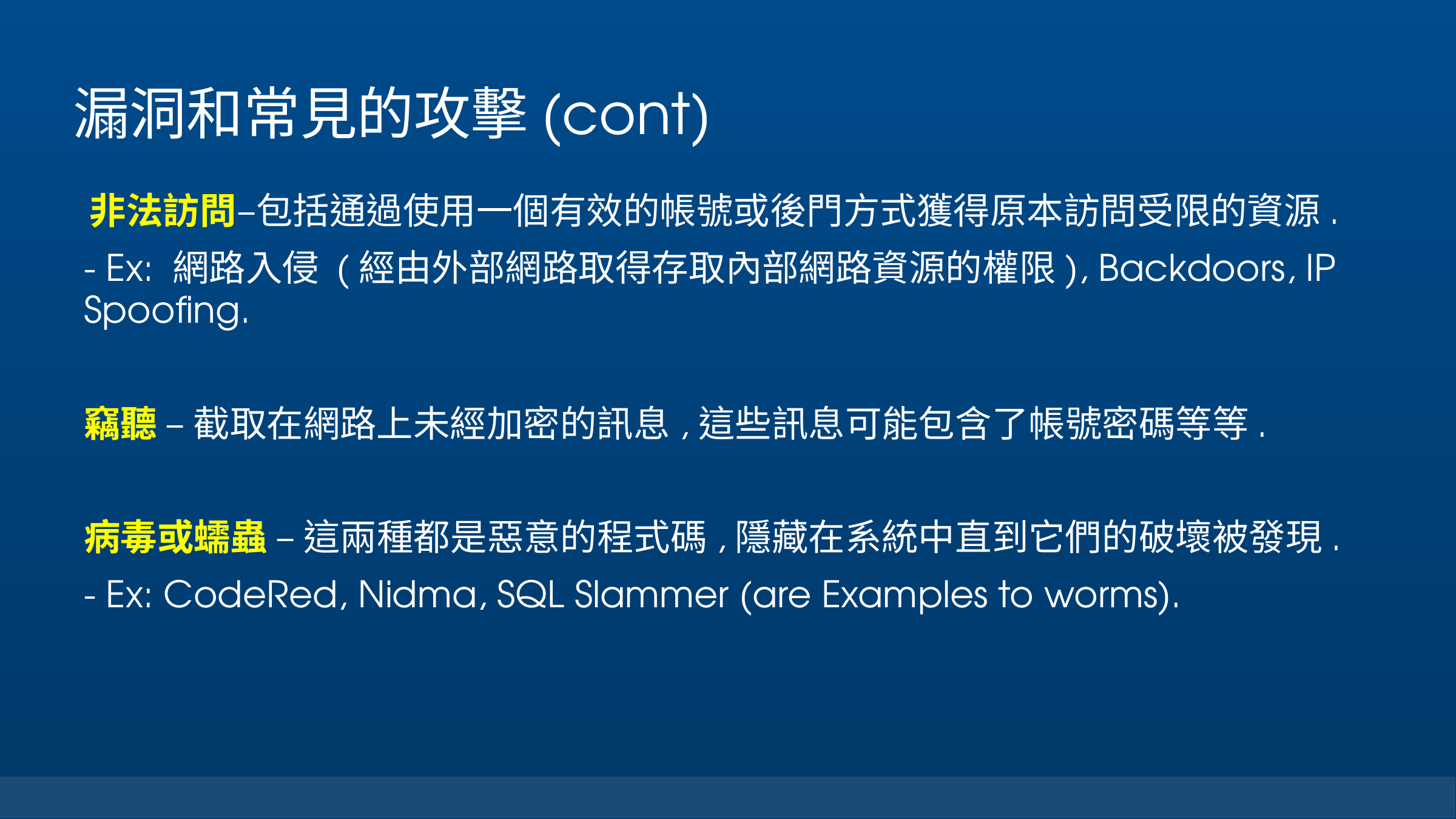

# 漏洞和常見的攻擊(cont)
 非法訪問–包括通過使用一個有效的帳號或後門方式獲得原本訪問受限的資源.
- Ex: 網路入侵 (經由外部網路取得存取內部網路資源的權限), Backdoors, IP Spoofing.

竊聽 – 截取在網路上未經加密的訊息,這些訊息可能包含了帳號密碼等等.

病毒或蠕蟲 – 這兩種都是惡意的程式碼,隱藏在系統中直到它們的破壞被發現.
- Ex: CodeRed, Nidma, SQL Slammer (are Examples to worms).